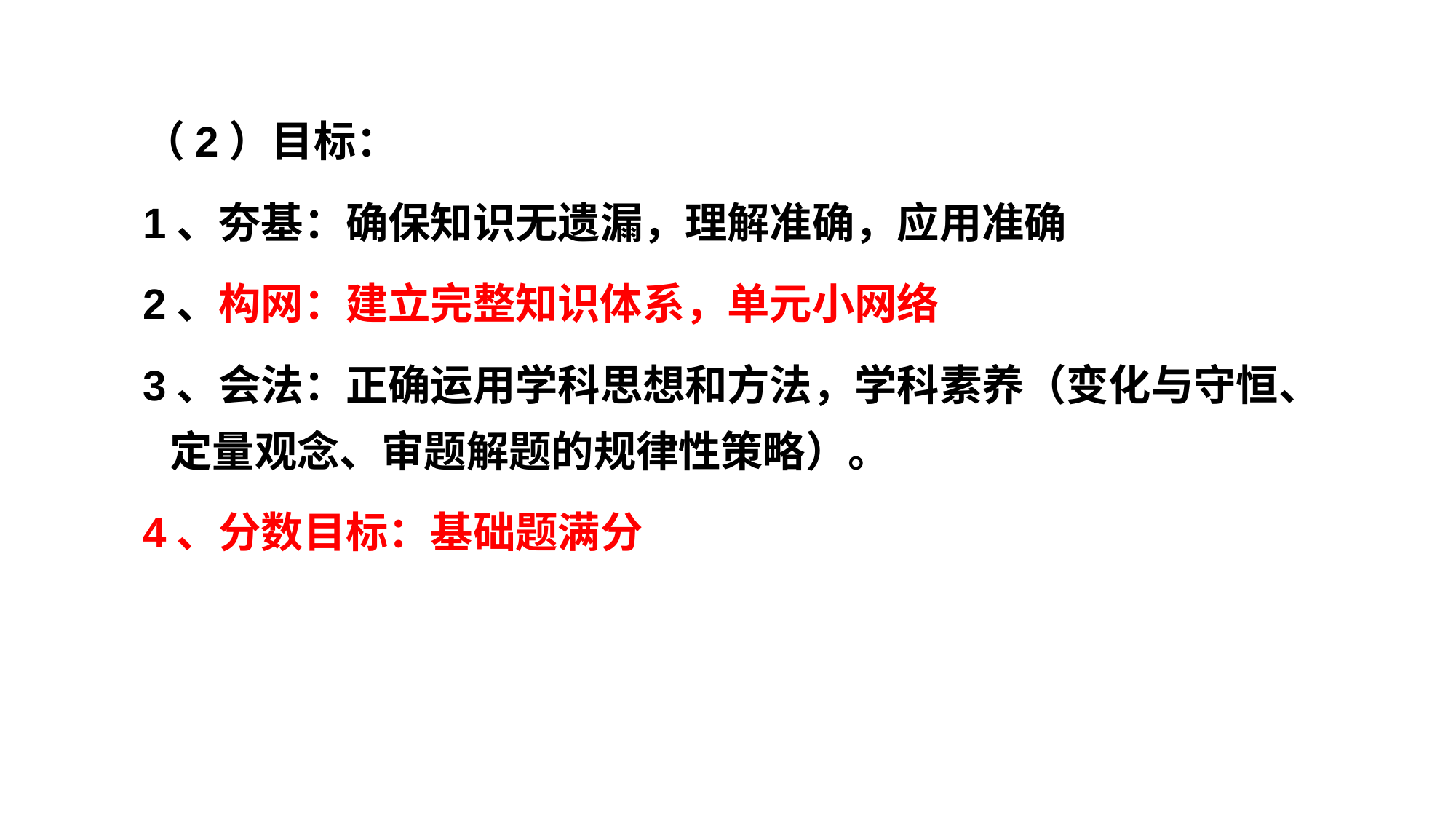

（2）目标：
1、夯基：确保知识无遗漏，理解准确，应用准确
2、构网：建立完整知识体系，单元小网络
3、会法：正确运用学科思想和方法，学科素养（变化与守恒、定量观念、审题解题的规律性策略）。
4、分数目标：基础题满分
30